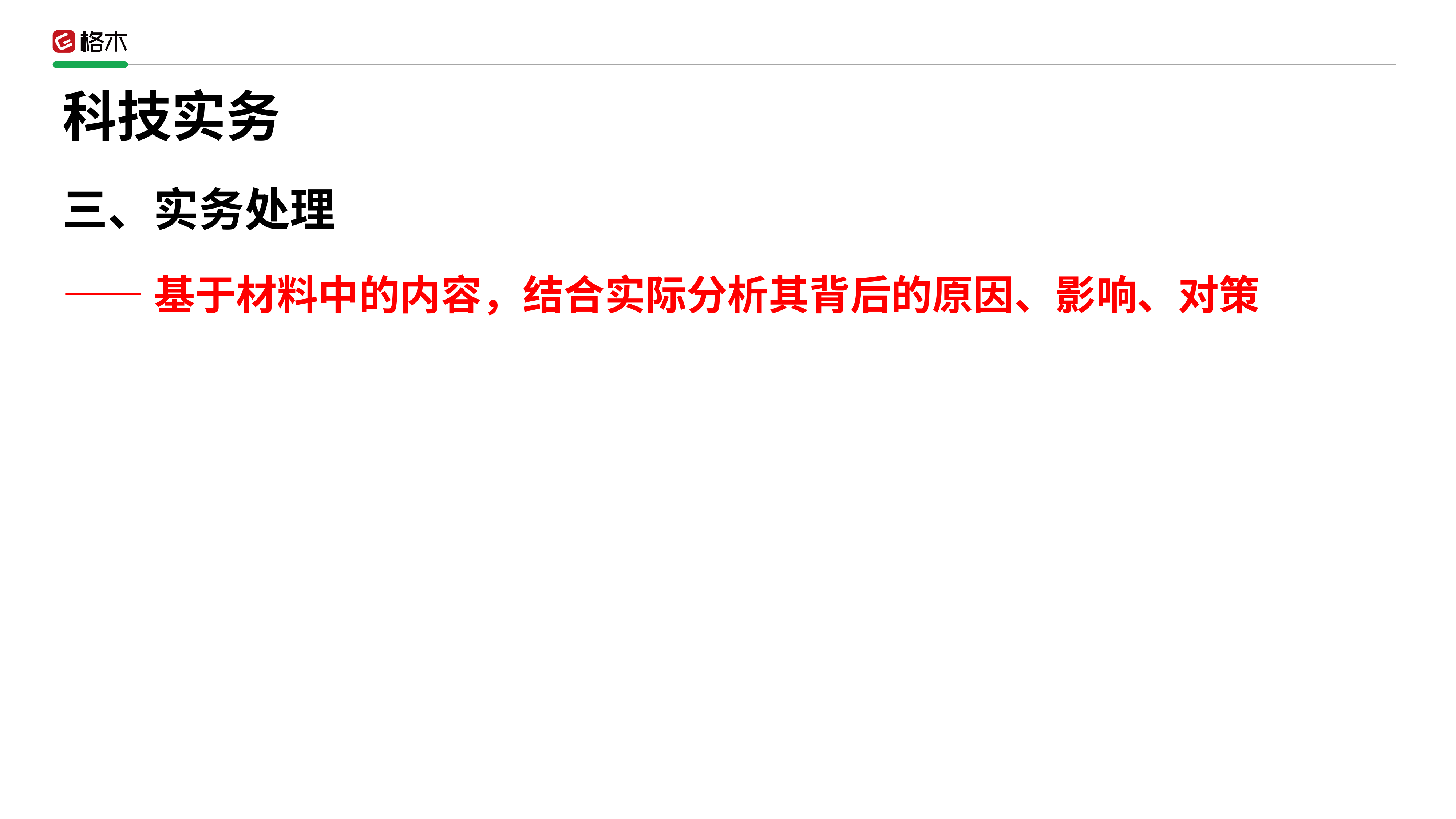

科技实务
三、实务处理
——基于材料中的内容，结合实际分析其背后的原因、影响、对策